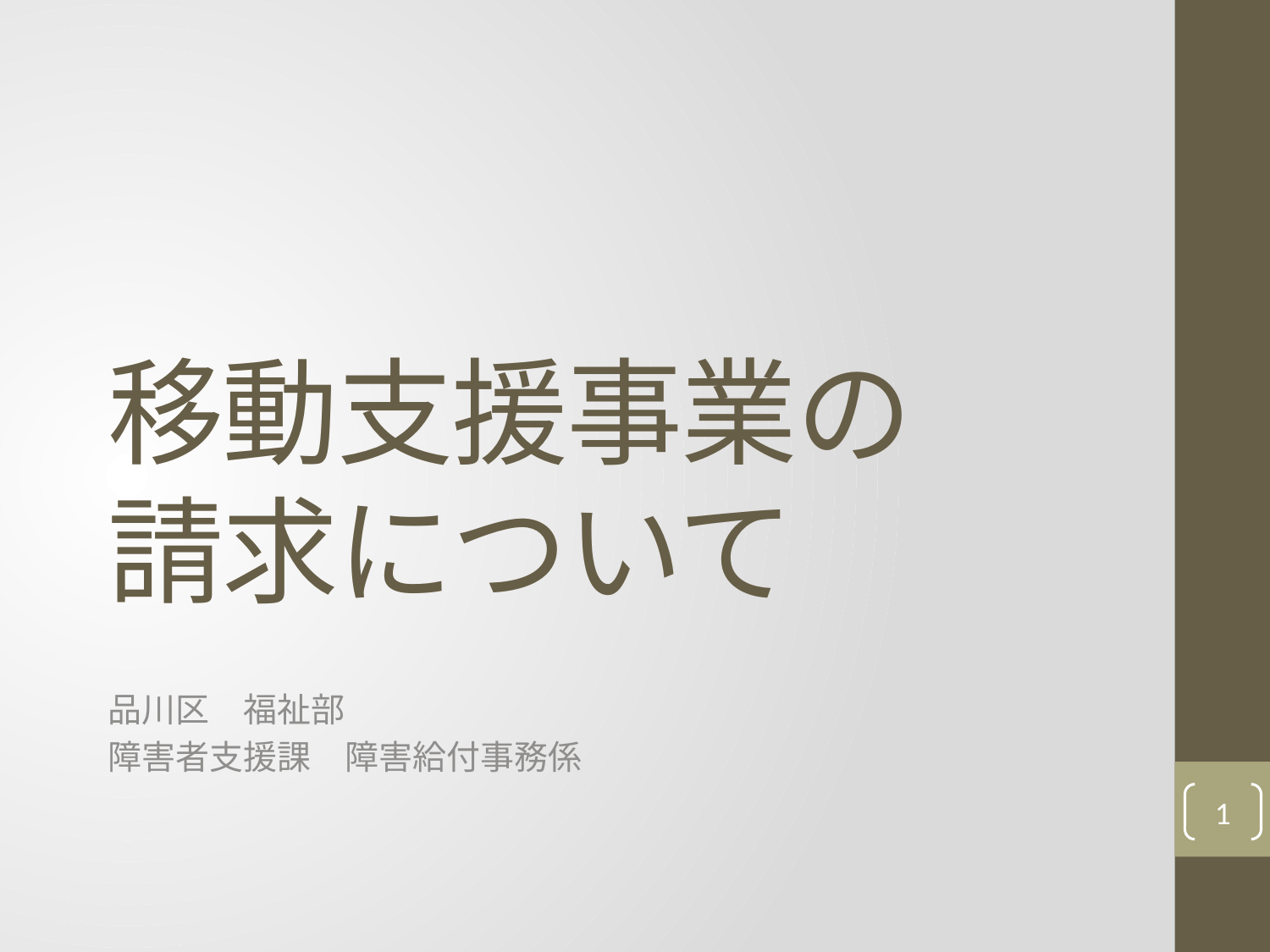

# 移動支援事業の 請求について

品川区　福祉部
障害者支援課　障害給付事務係

1